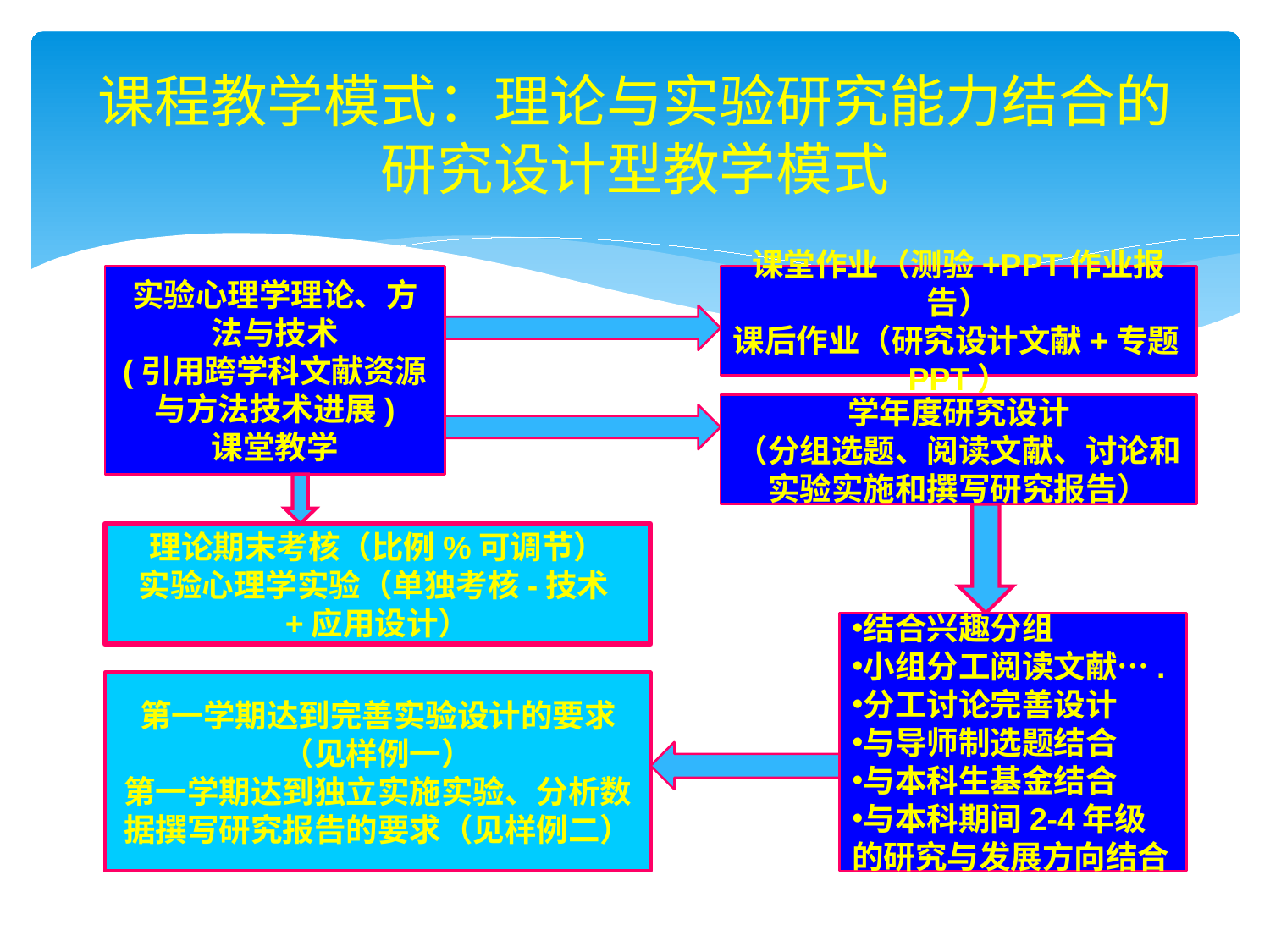

# 课程教学模式：理论与实验研究能力结合的研究设计型教学模式

实验心理学理论、方法与技术
(引用跨学科文献资源与方法技术进展)
课堂教学
课堂作业（测验+PPT作业报告）
课后作业（研究设计文献+专题PPT）

学年度研究设计
（分组选题、阅读文献、讨论和实验实施和撰写研究报告）

理论期末考核（比例%可调节）
实验心理学实验（单独考核-技术+应用设计）

结合兴趣分组
小组分工阅读文献….
分工讨论完善设计
与导师制选题结合
与本科生基金结合
与本科期间2-4年级的研究与发展方向结合
第一学期达到完善实验设计的要求（见样例一）
第一学期达到独立实施实验、分析数据撰写研究报告的要求（见样例二）